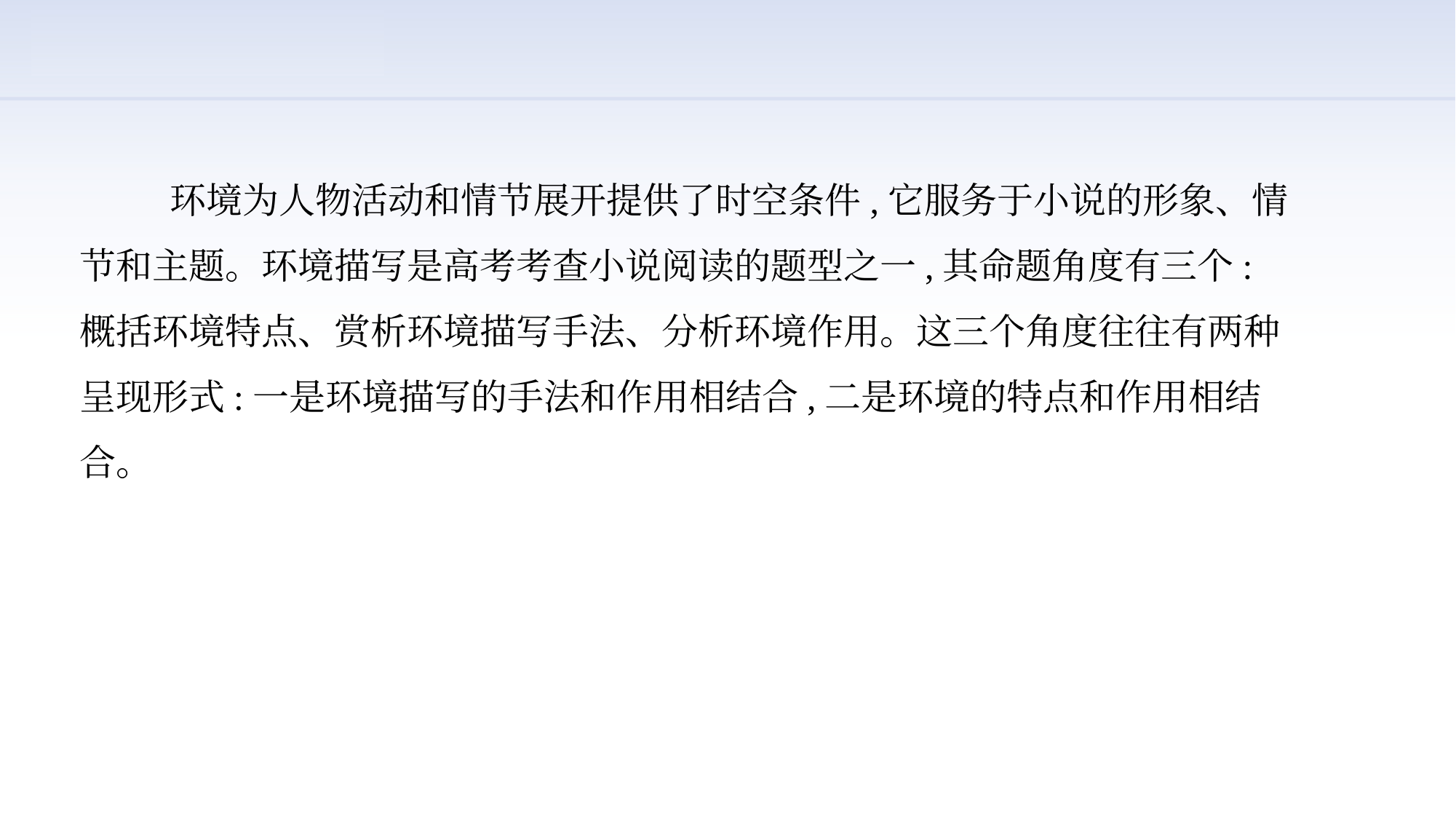

环境为人物活动和情节展开提供了时空条件,它服务于小说的形象、情节和主题。环境描写是高考考查小说阅读的题型之一,其命题角度有三个:概括环境特点、赏析环境描写手法、分析环境作用。这三个角度往往有两种呈现形式:一是环境描写的手法和作用相结合,二是环境的特点和作用相结合。